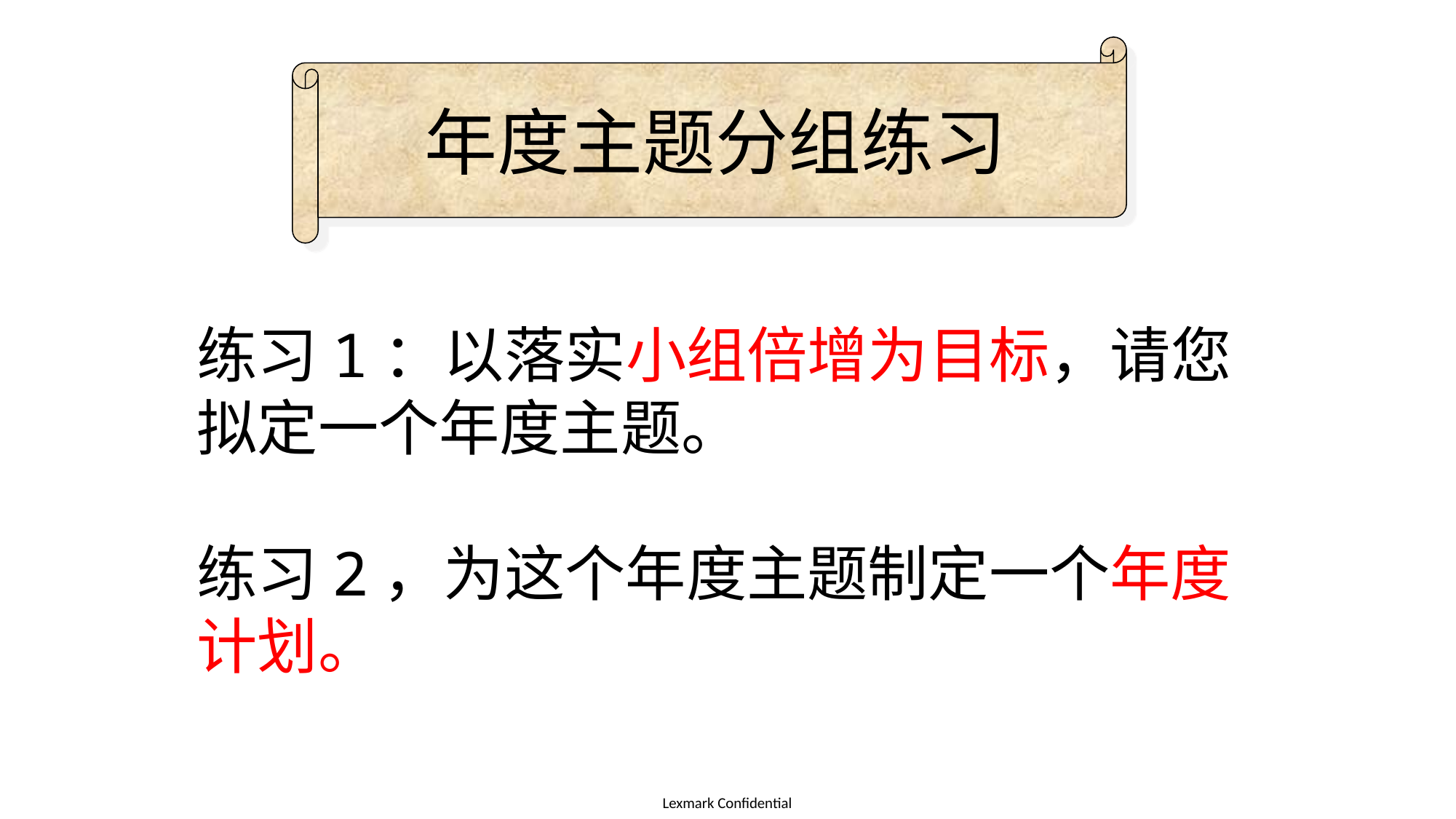

年度主题分组练习
练习1：以落实小组倍增为目标，请您拟定一个年度主题。

练习2，为这个年度主题制定一个年度计划。